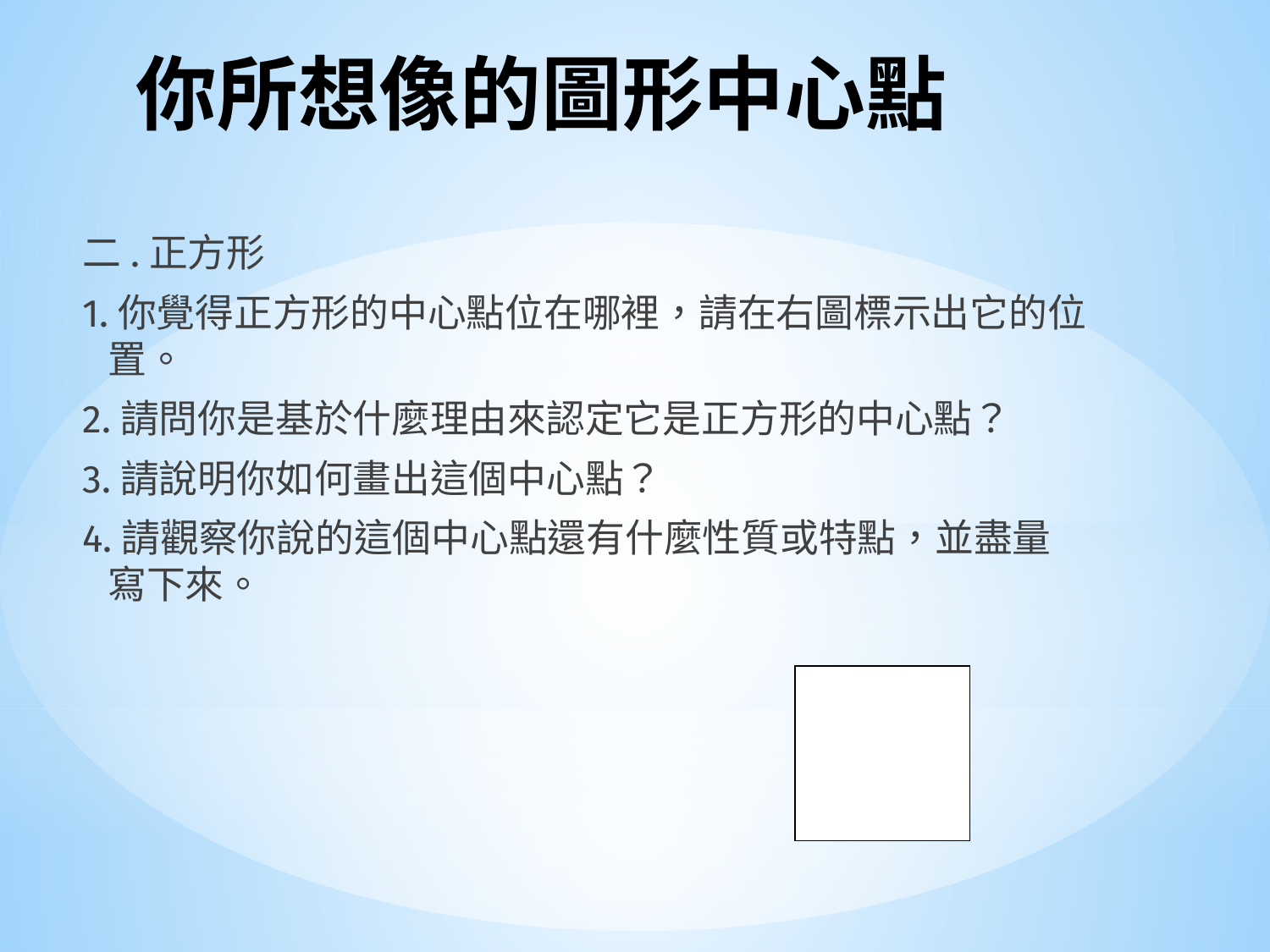

# 你所想像的圖形中心點
二.正方形
1.你覺得正方形的中心點位在哪裡，請在右圖標示出它的位置。
2.請問你是基於什麼理由來認定它是正方形的中心點？
3.請說明你如何畫出這個中心點？
4.請觀察你說的這個中心點還有什麼性質或特點，並盡量寫下來。